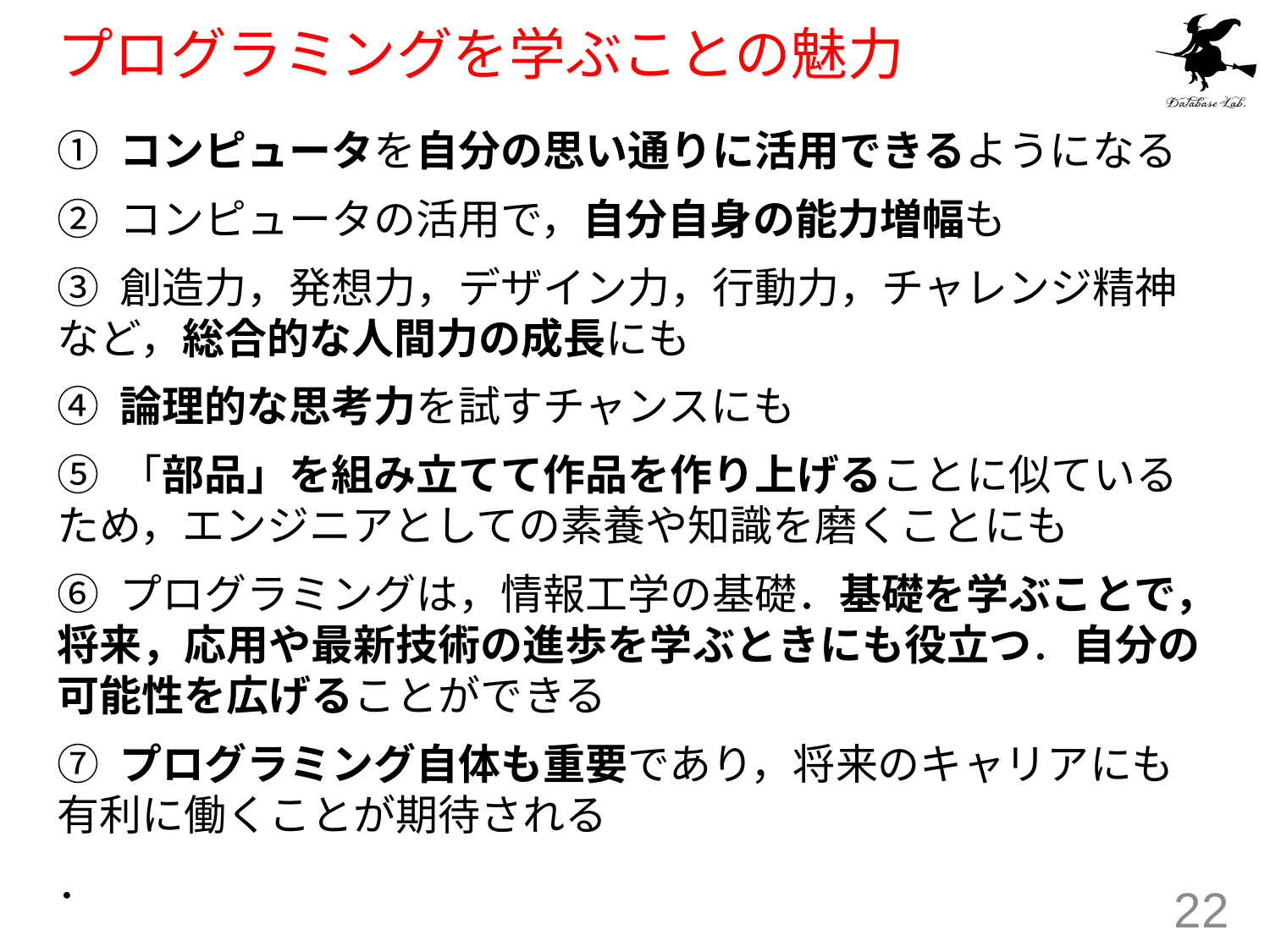

# プログラミングを学ぶことの魅力
① コンピュータを自分の思い通りに活用できるようになる
② コンピュータの活用で，自分自身の能力増幅も
③ 創造力，発想力，デザイン力，行動力，チャレンジ精神など，総合的な人間力の成長にも
④ 論理的な思考力を試すチャンスにも
⑤ 「部品」を組み立てて作品を作り上げることに似ているため，エンジニアとしての素養や知識を磨くことにも
⑥ プログラミングは，情報工学の基礎．基礎を学ぶことで，将来，応用や最新技術の進歩を学ぶときにも役立つ．自分の可能性を広げることができる
⑦ プログラミング自体も重要であり，将来のキャリアにも有利に働くことが期待される
．

22